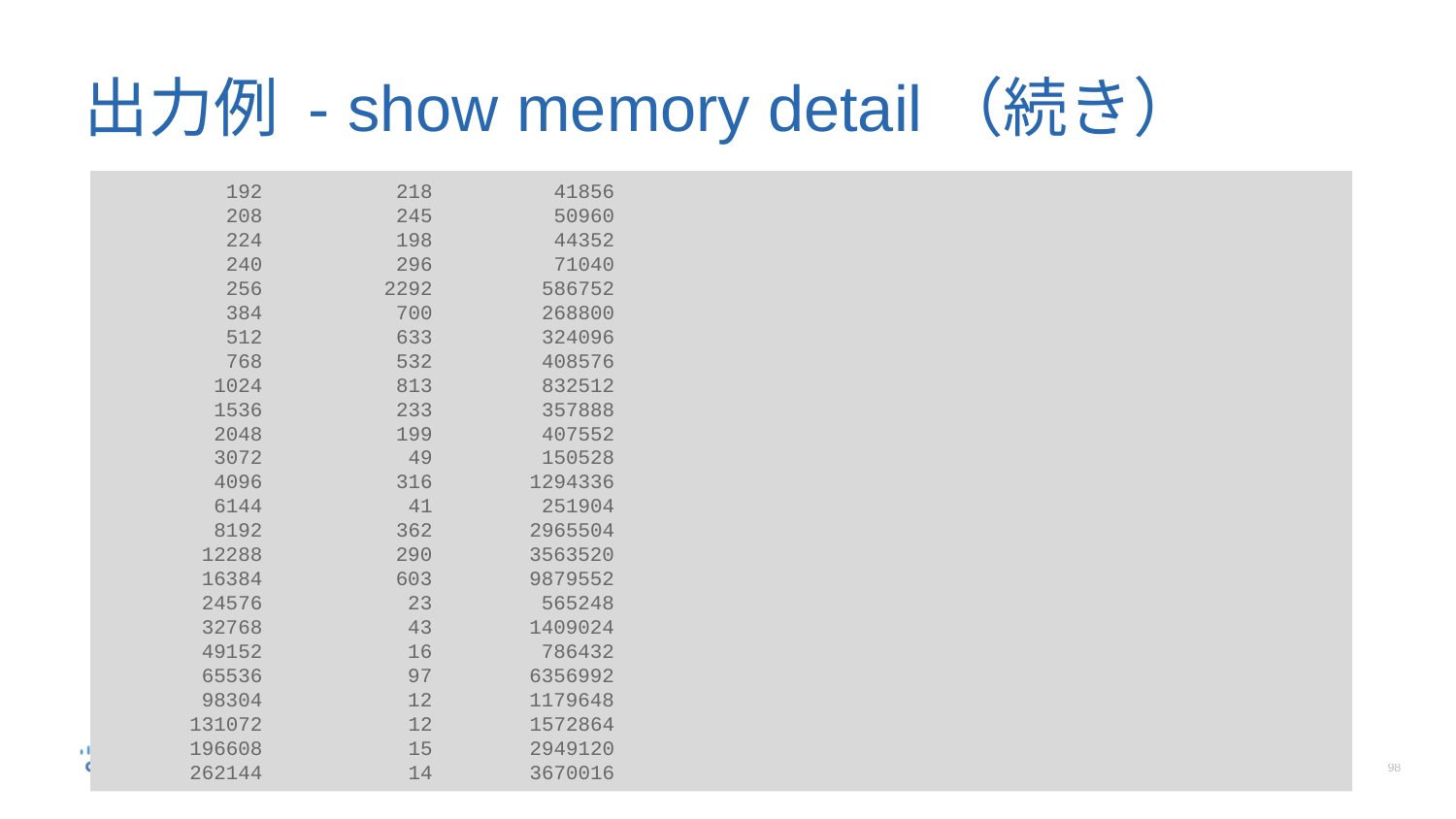

# 出力例 - show memory detail（続き）
          192           218          41856
          208           245          50960
          224           198          44352
          240           296          71040
          256          2292         586752
          384           700         268800
          512           633         324096
          768           532         408576
         1024           813         832512
         1536           233         357888
         2048           199         407552
         3072            49         150528
         4096           316        1294336
         6144            41         251904
         8192           362        2965504
        12288           290        3563520
        16384           603        9879552
        24576            23         565248
        32768            43        1409024
        49152            16         786432
        65536            97        6356992
        98304            12        1179648
       131072            12        1572864
       196608            15        2949120
       262144            14        3670016